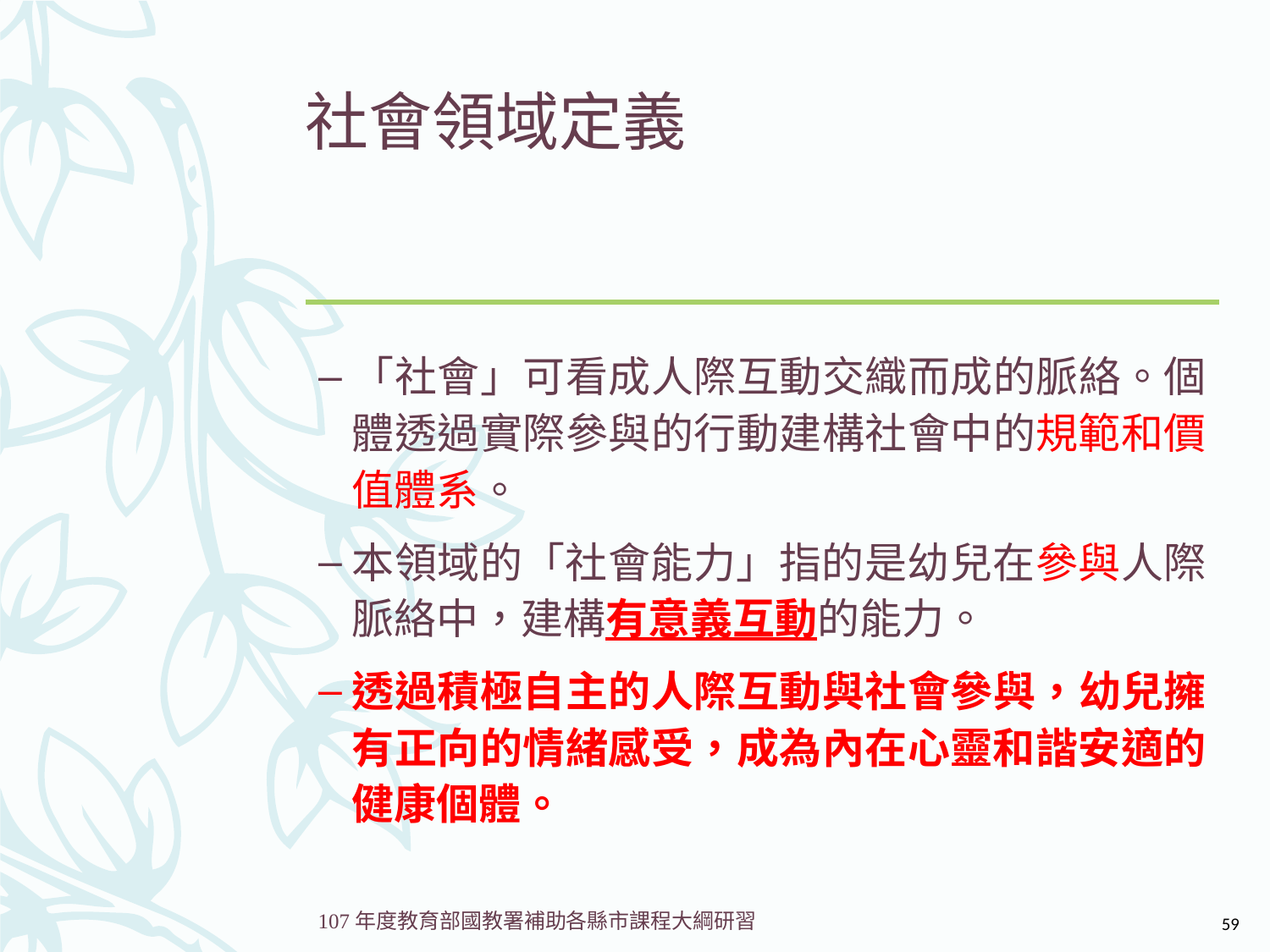

# 社會領域定義
「社會」可看成人際互動交織而成的脈絡。個體透過實際參與的行動建構社會中的規範和價值體系。
本領域的「社會能力」指的是幼兒在參與人際脈絡中，建構有意義互動的能力。
透過積極自主的人際互動與社會參與，幼兒擁有正向的情緒感受，成為內在心靈和諧安適的健康個體。
59
107年度教育部國教署補助各縣市課程大綱研習